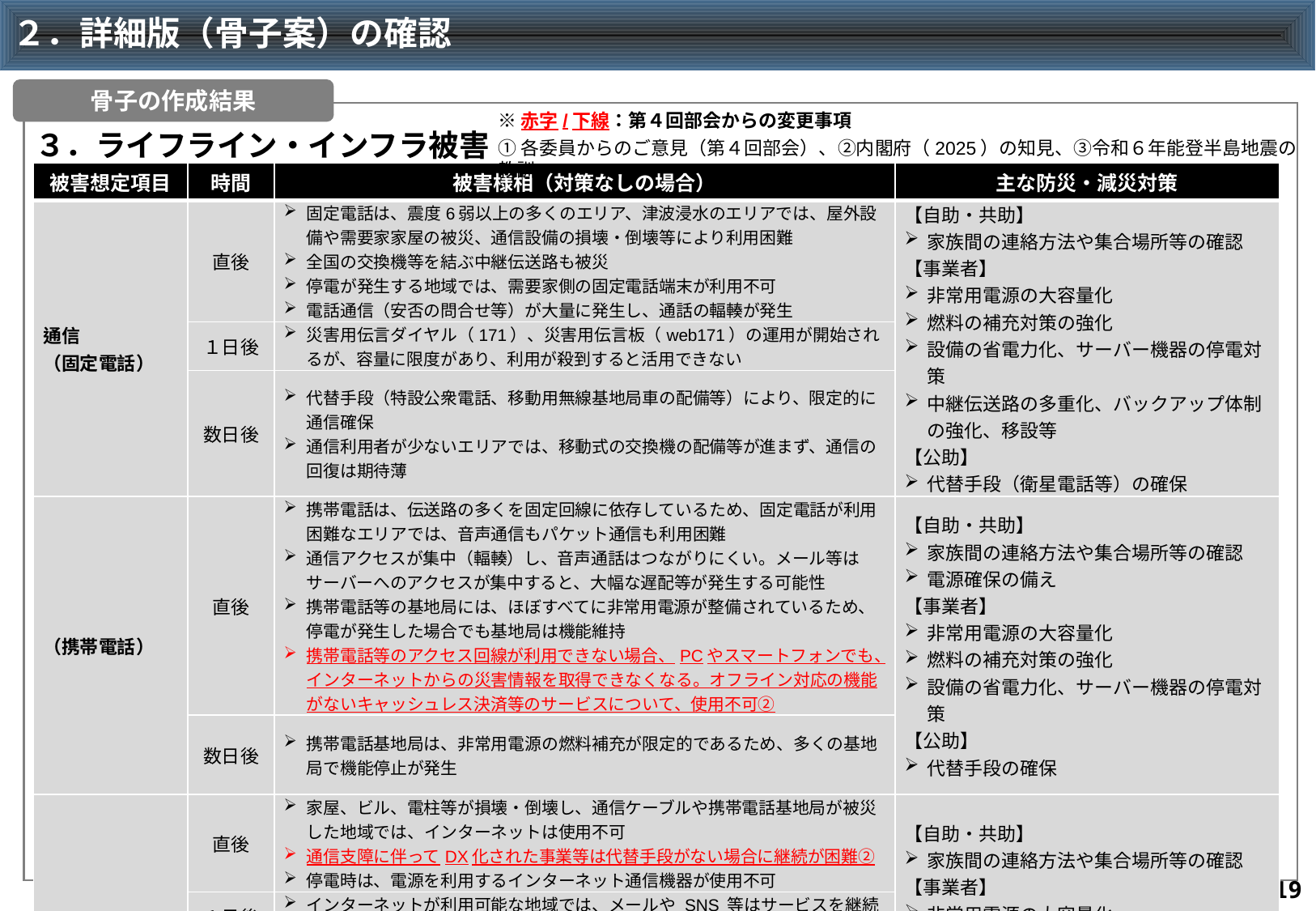

# ２．詳細版（骨子案）の確認
骨子の作成結果
※赤字/下線：第４回部会からの変更事項
３．ライフライン・インフラ被害（２）
①各委員からのご意見（第４回部会）、②内閣府（2025）の知見、③令和６年能登半島地震の教訓
| 被害想定項目 | 時間 | 被害様相（対策なしの場合） | 主な防災・減災対策 |
| --- | --- | --- | --- |
| 通信 （固定電話） | 直後 | 固定電話は、震度6弱以上の多くのエリア、津波浸水のエリアでは、屋外設備や需要家家屋の被災、通信設備の損壊・倒壊等により利用困難 全国の交換機等を結ぶ中継伝送路も被災 停電が発生する地域では、需要家側の固定電話端末が利用不可 電話通信（安否の問合せ等）が大量に発生し、通話の輻輳が発生 | 【自助・共助】 家族間の連絡方法や集合場所等の確認 【事業者】 非常用電源の大容量化 燃料の補充対策の強化 設備の省電力化、サーバー機器の停電対策 中継伝送路の多重化、バックアップ体制の強化、移設等 【公助】 代替手段（衛星電話等）の確保 |
|  | １日後 | 災害用伝言ダイヤル（171）、災害用伝言板（web171）の運用が開始されるが、容量に限度があり、利用が殺到すると活用できない |  |
|  | 数日後 | 代替手段（特設公衆電話、移動用無線基地局車の配備等）により、限定的に通信確保 通信利用者が少ないエリアでは、移動式の交換機の配備等が進まず、通信の回復は期待薄 |  |
| （携帯電話） | 直後 | 携帯電話は、伝送路の多くを固定回線に依存しているため、固定電話が利用困難なエリアでは、音声通信もパケット通信も利用困難　 通信アクセスが集中（輻輳）し、音声通話はつながりにくい。メール等はサーバーへのアクセスが集中すると、大幅な遅配等が発生する可能性 携帯電話等の基地局には、ほぼすべてに非常用電源が整備されているため、停電が発生した場合でも基地局は機能維持 携帯電話等のアクセス回線が利用できない場合、PCやスマートフォンでも、インターネットからの災害情報を取得できなくなる。オフライン対応の機能がないキャッシュレス決済等のサービスについて、使用不可② | 【自助・共助】 家族間の連絡方法や集合場所等の確認 電源確保の備え 【事業者】 非常用電源の大容量化 燃料の補充対策の強化 設備の省電力化、サーバー機器の停電対策 【公助】 代替手段の確保 |
|  | 数日後 | 携帯電話基地局は、非常用電源の燃料補充が限定的であるため、多くの基地局で機能停止が発生 |  |
| （インターネット） | 直後 | 家屋、ビル、電柱等が損壊・倒壊し、通信ケーブルや携帯電話基地局が被災した地域では、インターネットは使用不可 通信支障に伴ってDX化された事業等は代替手段がない場合に継続が困難② 停電時は、電源を利用するインターネット通信機器が使用不可 | 【自助・共助】 家族間の連絡方法や集合場所等の確認 【事業者】 非常用電源の大容量化 燃料の補充対策の強化 設備の省電力化、サーバー機器の停電対策 【公助】 代替手段の確保 |
|  | １日後 | インターネットが利用可能な地域では、メールや SNS 等はサービスを継続するが、サーバーへのアクセスが集中すると、大幅な遅配等が発生 |  |
|  | 数日後 | 孤立地域が不感地帯となり、周辺地域との連絡が取れなくなる② 停電が継続する地域において、交換機等が設置されている通信ビル等の非常用電源（蓄電池・発電用燃料）が枯渇した場合、サーバー等の機能が停止し、固定回線が不通となり、インターネットも利用不可となる 中継局の燃料枯渇等により、地上波テレビ・ラジオ、ケーブルテレビの放送が停止② |  |
19